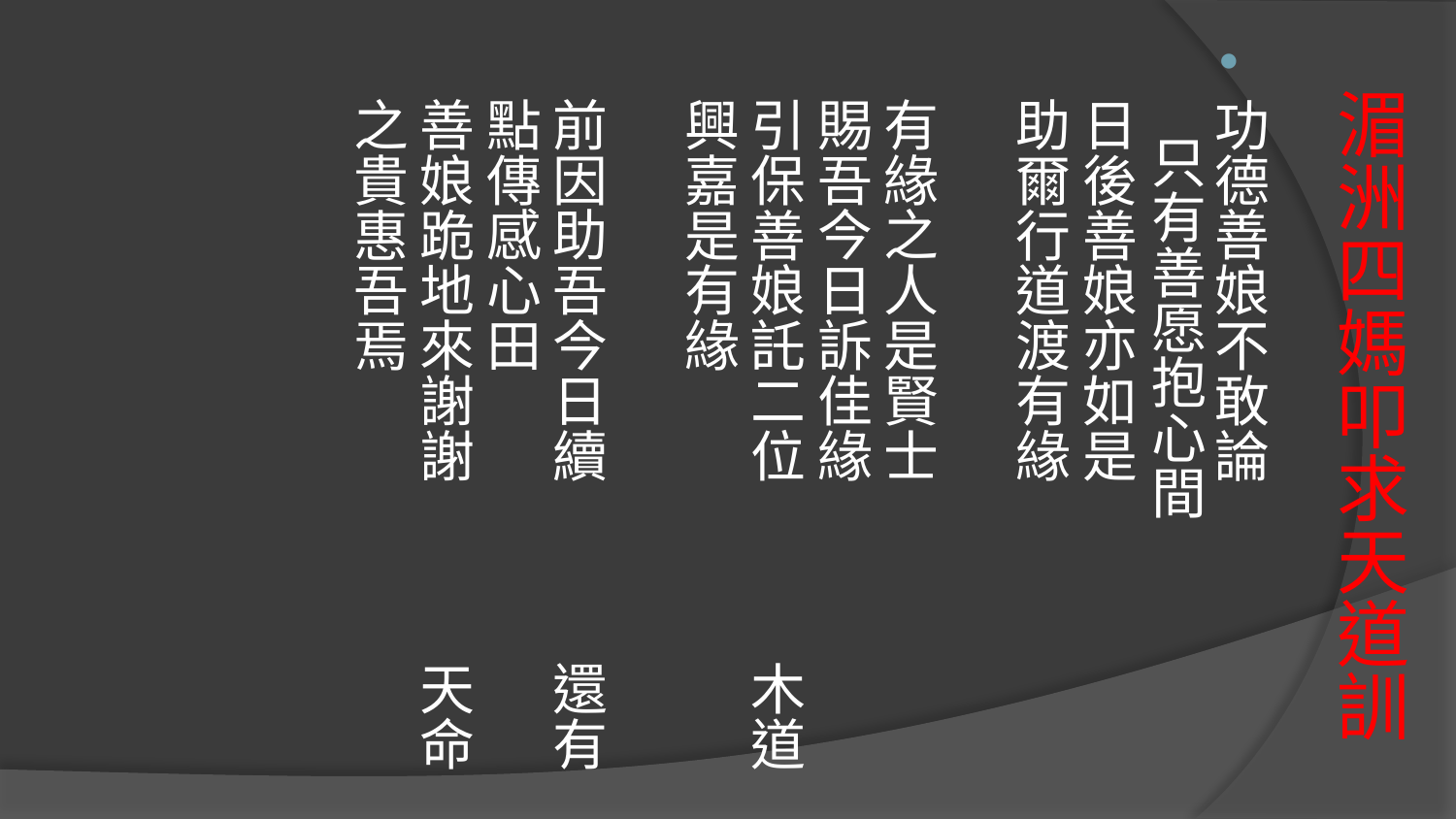

功德善娘不敢論　　　              只有善愿抱心間
日後善娘亦如是　　　        助爾行道渡有緣
有緣之人是賢士　　　         賜吾今日訴佳緣
引保善娘託二位　　　 木道興嘉是有緣
前因助吾今日續　　　 還有點傳感心田
善娘跪地來謝謝　　　 天命之貴惠吾焉

# 湄洲四媽叩求天道訓